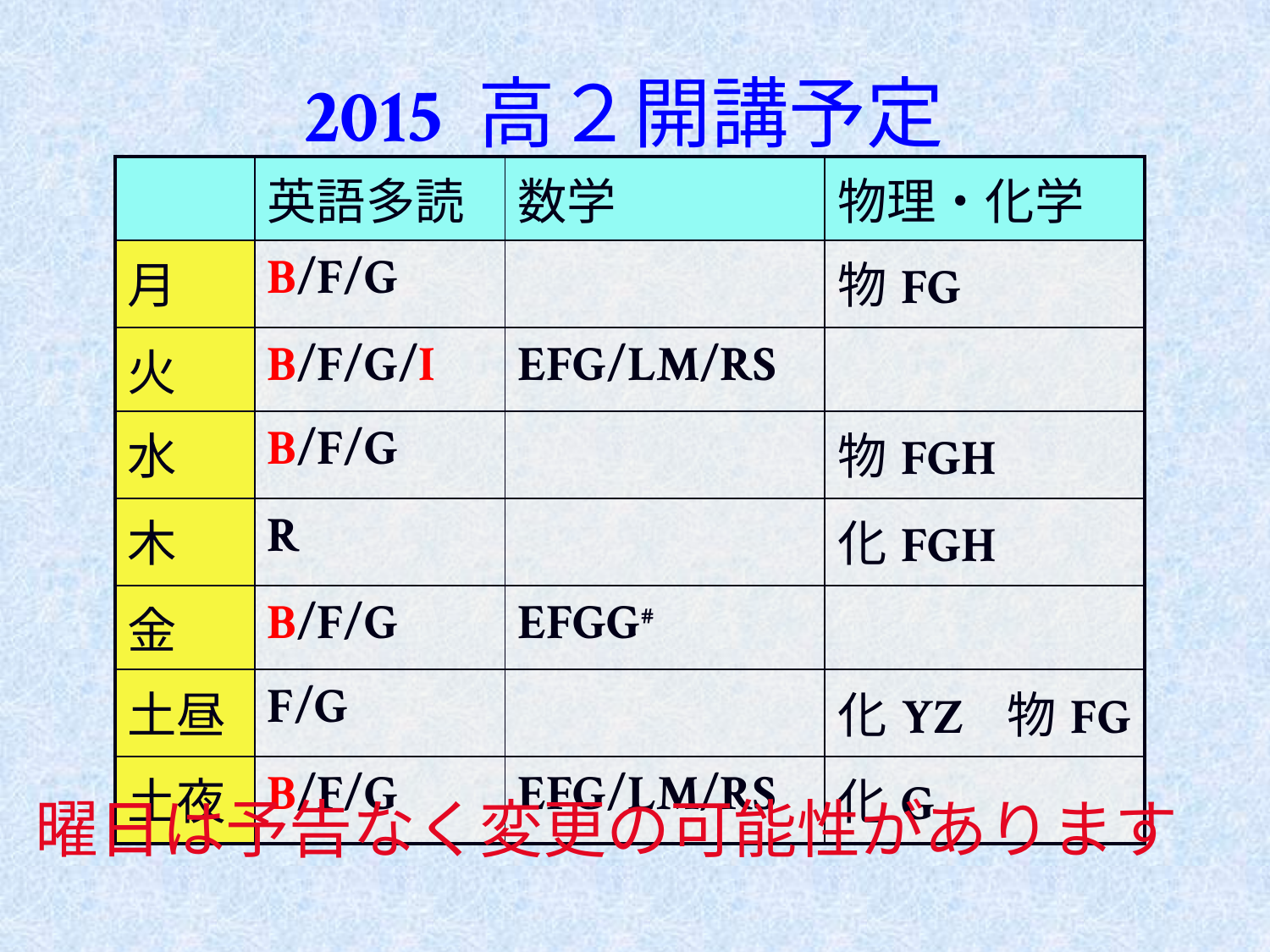

2015 高２開講予定
|  | 英語多読 | 数学 | 物理・化学 |
| --- | --- | --- | --- |
| 月 | B/F/G |  | 物FG |
| 火 | B/F/G/I | EFG/LM/RS |  |
| 水 | B/F/G |  | 物FGH |
| 木 | R |  | 化FGH |
| 金 | B/F/G | EFGG# |  |
| 土昼 | F/G |  | 化YZ 物FG |
| 土夜 | B/F/G | EFG/LM/RS | 化G |
曜日は予告なく変更の可能性があります